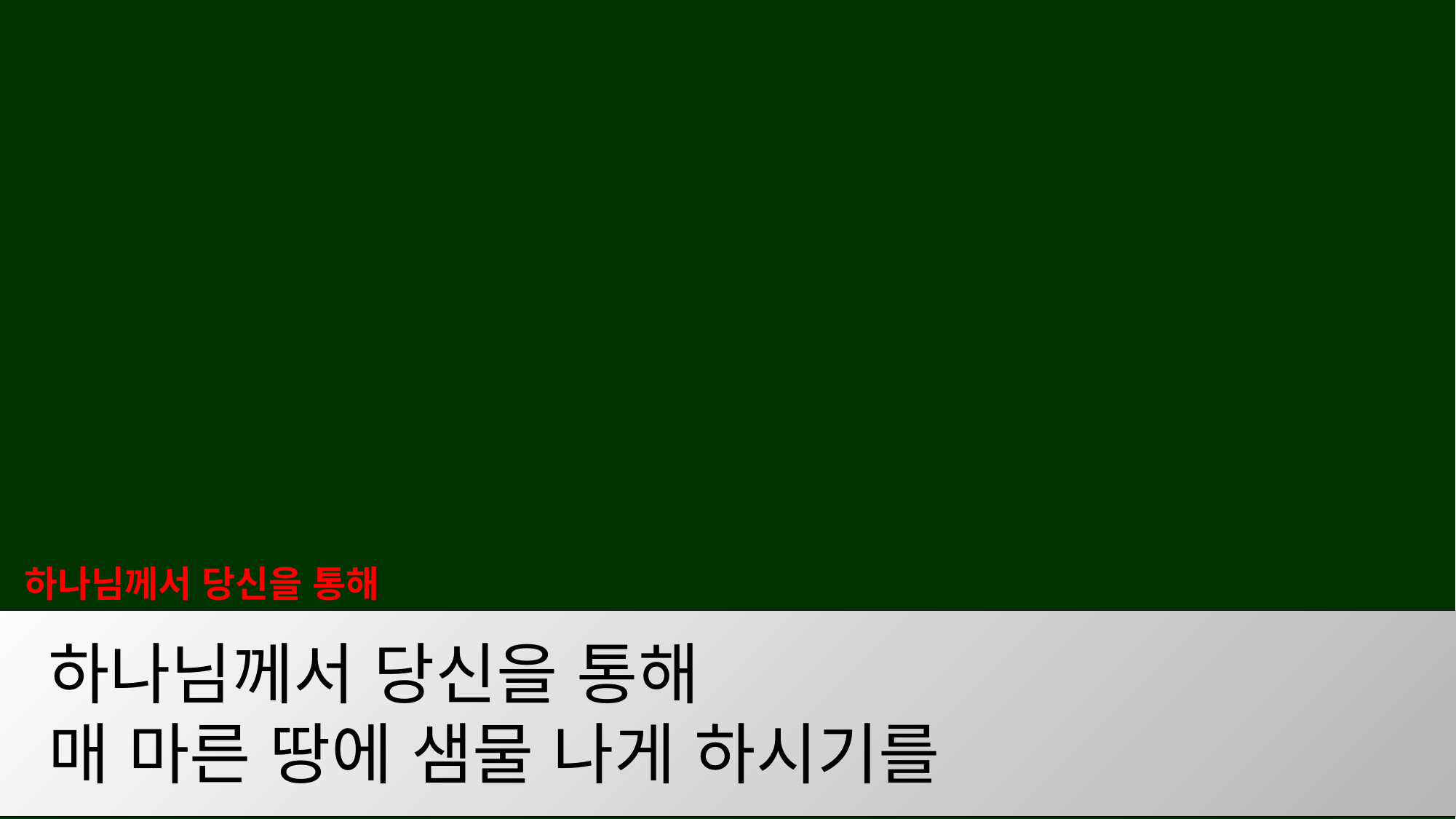

하나님께서 당신을 통해

 하나님께서 당신을 통해
 매 마른 땅에 샘물 나게 하시기를